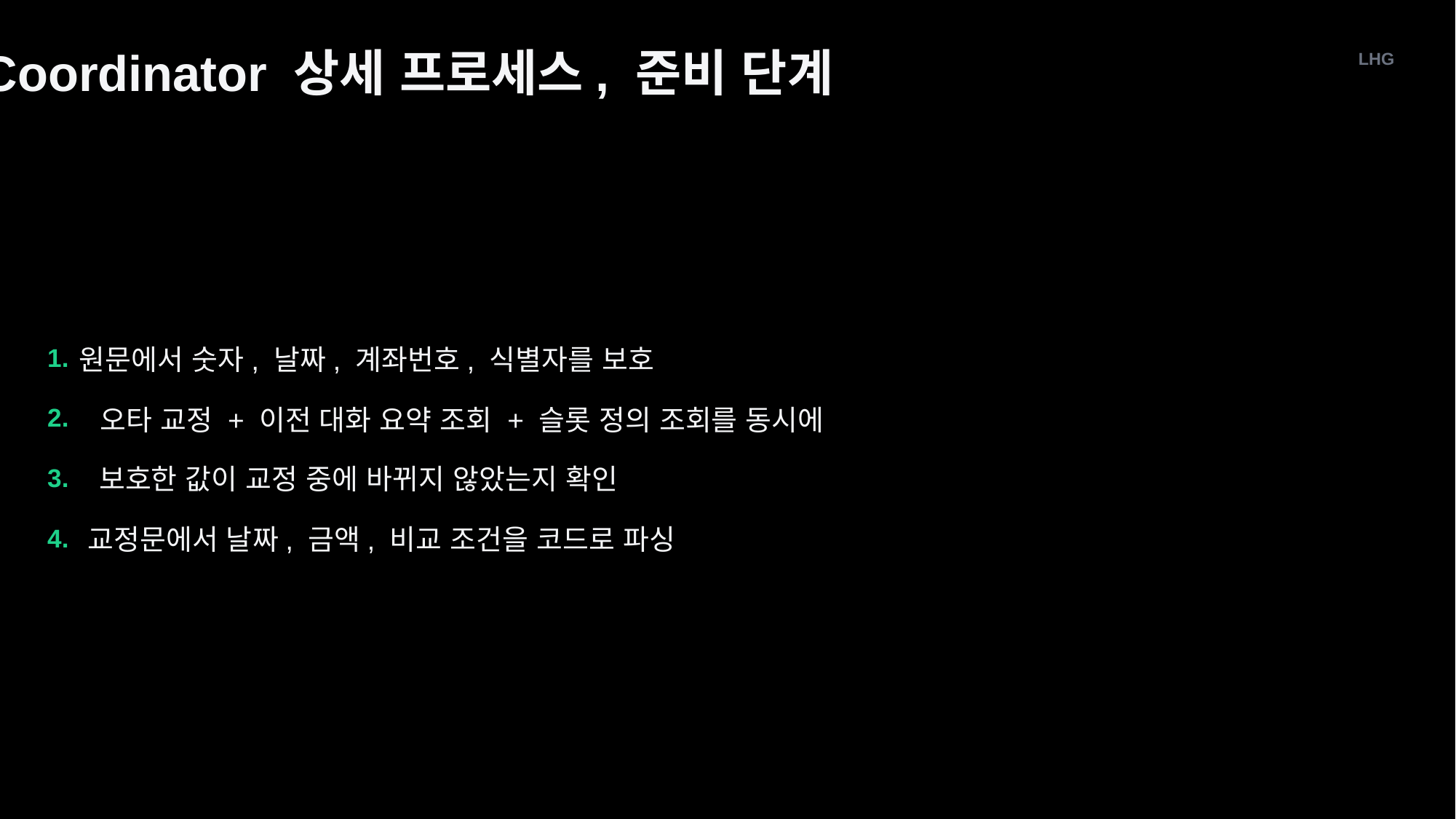

Coordinator 상세 프로세스, 준비 단계
LHG
1.
원문에서 숫자, 날짜, 계좌번호, 식별자를 보호
2.
오타 교정 + 이전 대화 요약 조회 + 슬롯 정의 조회를 동시에
보호한 값이 교정 중에 바뀌지 않았는지 확인
3.
교정문에서 날짜, 금액, 비교 조건을 코드로 파싱
4.